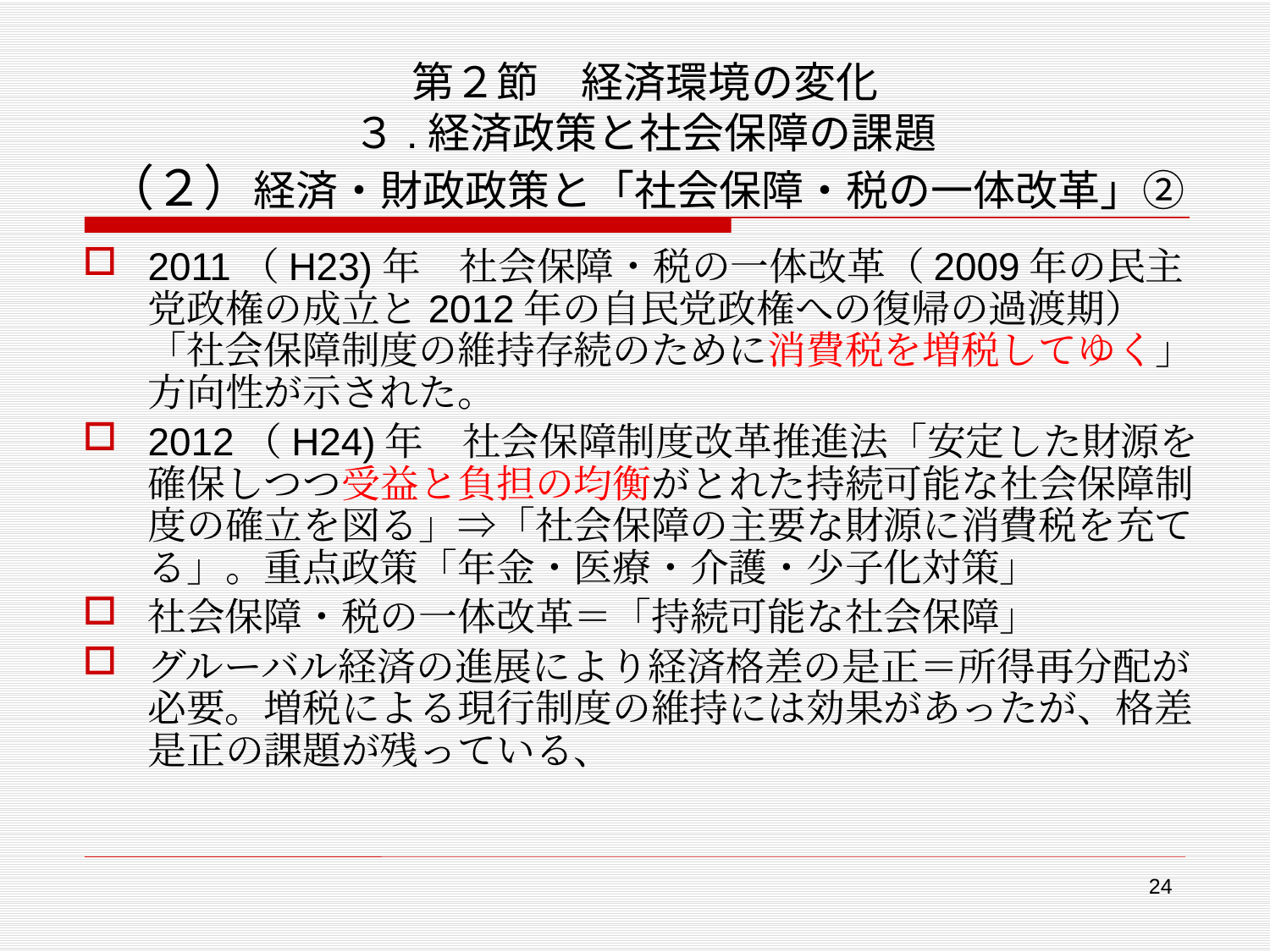

# 第２節　経済環境の変化 ３.経済政策と社会保障の課題 （２）経済・財政政策と「社会保障・税の一体改革」②
2011（H23)年　社会保障・税の一体改革（2009年の民主党政権の成立と2012年の自民党政権への復帰の過渡期）「社会保障制度の維持存続のために消費税を増税してゆく」方向性が示された。
2012（H24)年　社会保障制度改革推進法「安定した財源を確保しつつ受益と負担の均衡がとれた持続可能な社会保障制度の確立を図る」⇒「社会保障の主要な財源に消費税を充てる」。重点政策「年金・医療・介護・少子化対策」
社会保障・税の一体改革＝「持続可能な社会保障」
グルーバル経済の進展により経済格差の是正＝所得再分配が必要。増税による現行制度の維持には効果があったが、格差是正の課題が残っている、
24